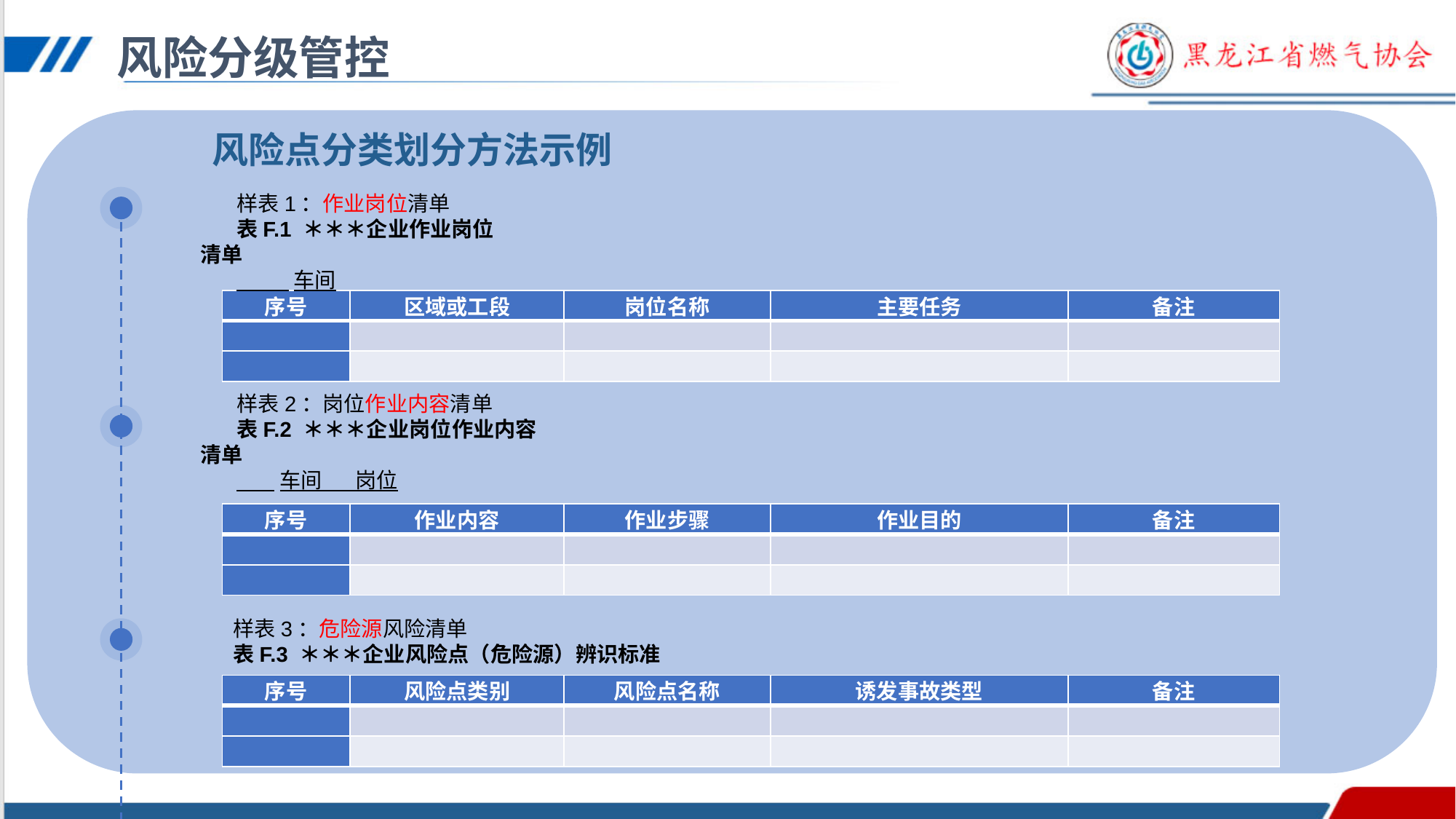

风险分级管控
风险点分类划分方法示例

样表1：作业岗位清单
表F.1 ＊＊＊企业作业岗位清单
           车间

| 序号 | 区域或工段 | 岗位名称 | 主要任务 | 备注 |
| --- | --- | --- | --- | --- |
|  |  |  |  |  |
|  |  |  |  |  |
样表2：岗位作业内容清单
表F.2 ＊＊＊企业岗位作业内容清单
        车间       岗位

| 序号 | 作业内容 | 作业步骤 | 作业目的 | 备注 |
| --- | --- | --- | --- | --- |
|  |  |  |  |  |
|  |  |  |  |  |
样表3：危险源风险清单
表F.3 ＊＊＊企业风险点（危险源）辨识标准

| 序号 | 风险点类别 | 风险点名称 | 诱发事故类型 | 备注 |
| --- | --- | --- | --- | --- |
|  |  |  |  |  |
|  |  |  |  |  |